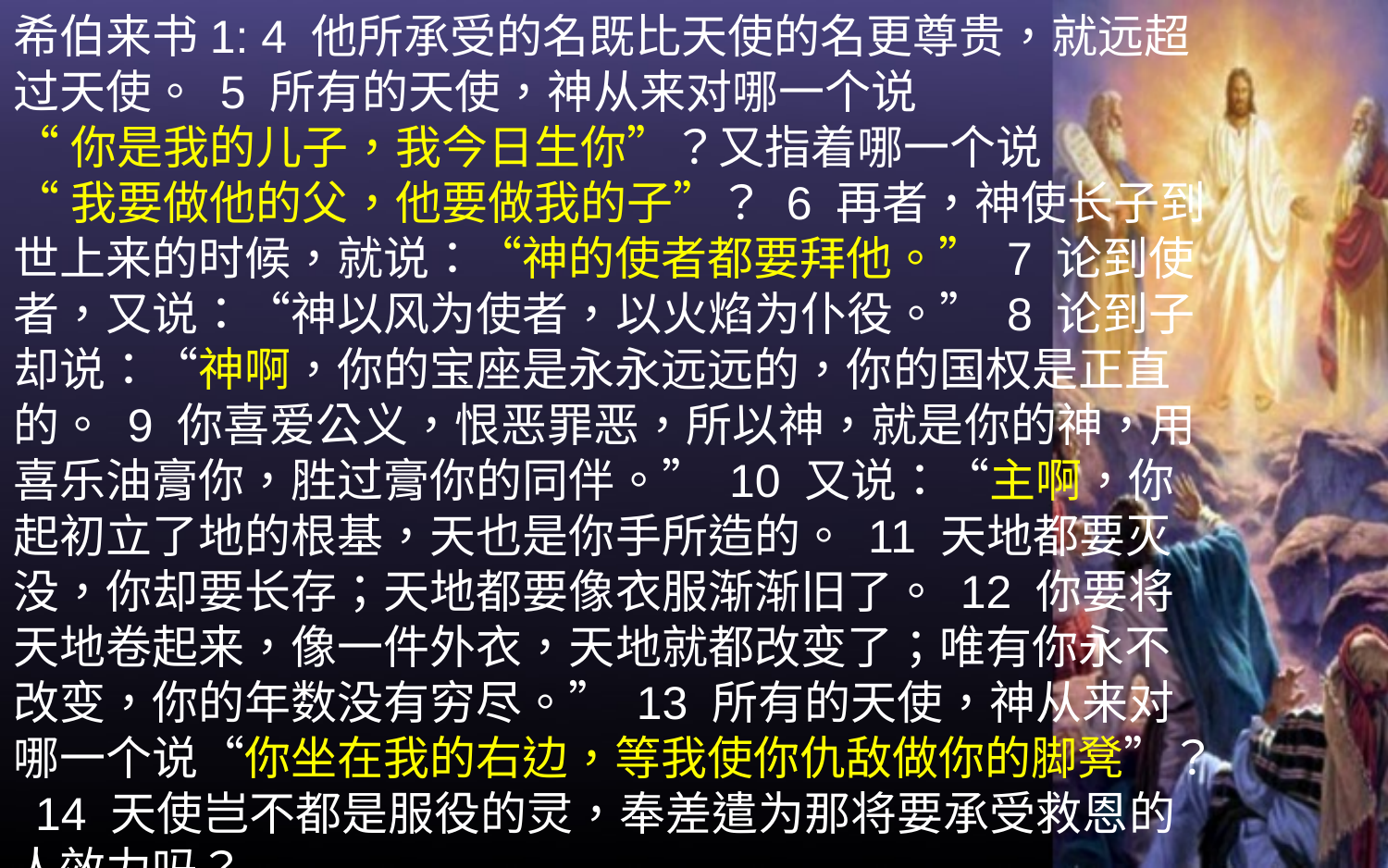

希伯来书1: 4 他所承受的名既比天使的名更尊贵，就远超过天使。 5 所有的天使，神从来对哪一个说
“你是我的儿子，我今日生你”？又指着哪一个说
“我要做他的父，他要做我的子”？ 6 再者，神使长子到世上来的时候，就说：“神的使者都要拜他。” 7 论到使者，又说：“神以风为使者，以火焰为仆役。” 8 论到子却说：“神啊，你的宝座是永永远远的，你的国权是正直的。 9 你喜爱公义，恨恶罪恶，所以神，就是你的神，用喜乐油膏你，胜过膏你的同伴。” 10 又说：“主啊，你起初立了地的根基，天也是你手所造的。 11 天地都要灭没，你却要长存；天地都要像衣服渐渐旧了。 12 你要将天地卷起来，像一件外衣，天地就都改变了；唯有你永不改变，你的年数没有穷尽。” 13 所有的天使，神从来对哪一个说“你坐在我的右边，等我使你仇敌做你的脚凳”？ 14 天使岂不都是服役的灵，奉差遣为那将要承受救恩的人效力吗？